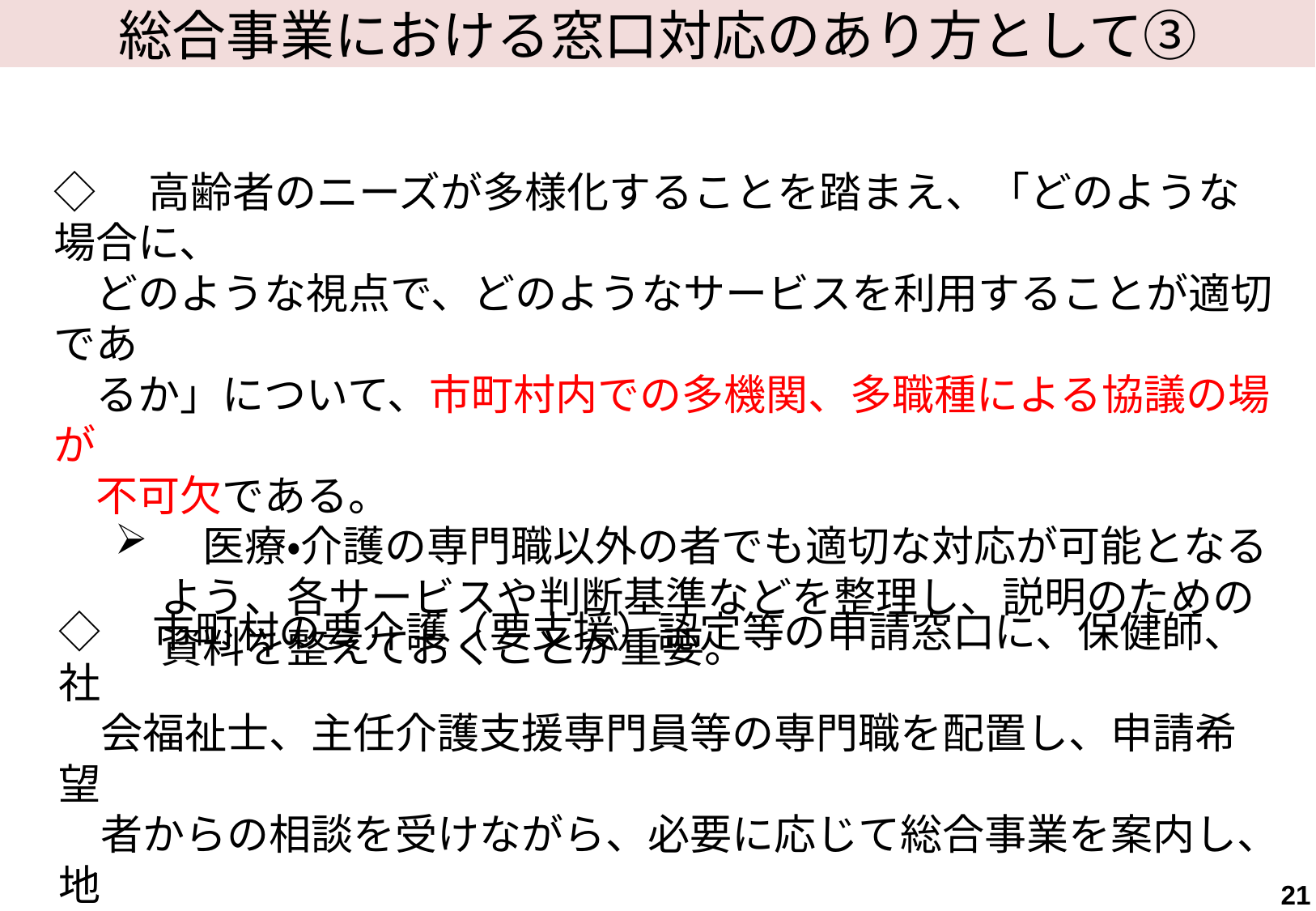

# 総合事業における窓口対応のあり方として③
◇　高齢者のニーズが多様化することを踏まえ、「どのような場合に、
　どのような視点で、どのようなサービスを利用することが適切であ
　るか」について、市町村内での多機関、多職種による協議の場が
　不可欠である。
　医療・介護の専門職以外の者でも適切な対応が可能となるよう、各サービスや判断基準などを整理し、説明のための資料を整えておくことが重要。
◇　市町村の要介護（要支援）認定等の申請窓口に、保健師、社
　会福祉士、主任介護支援専門員等の専門職を配置し、申請希望
　者からの相談を受けながら、必要に応じて総合事業を案内し、地
　域包括支援センターにつなぐといった体制を構築することも有効。
21